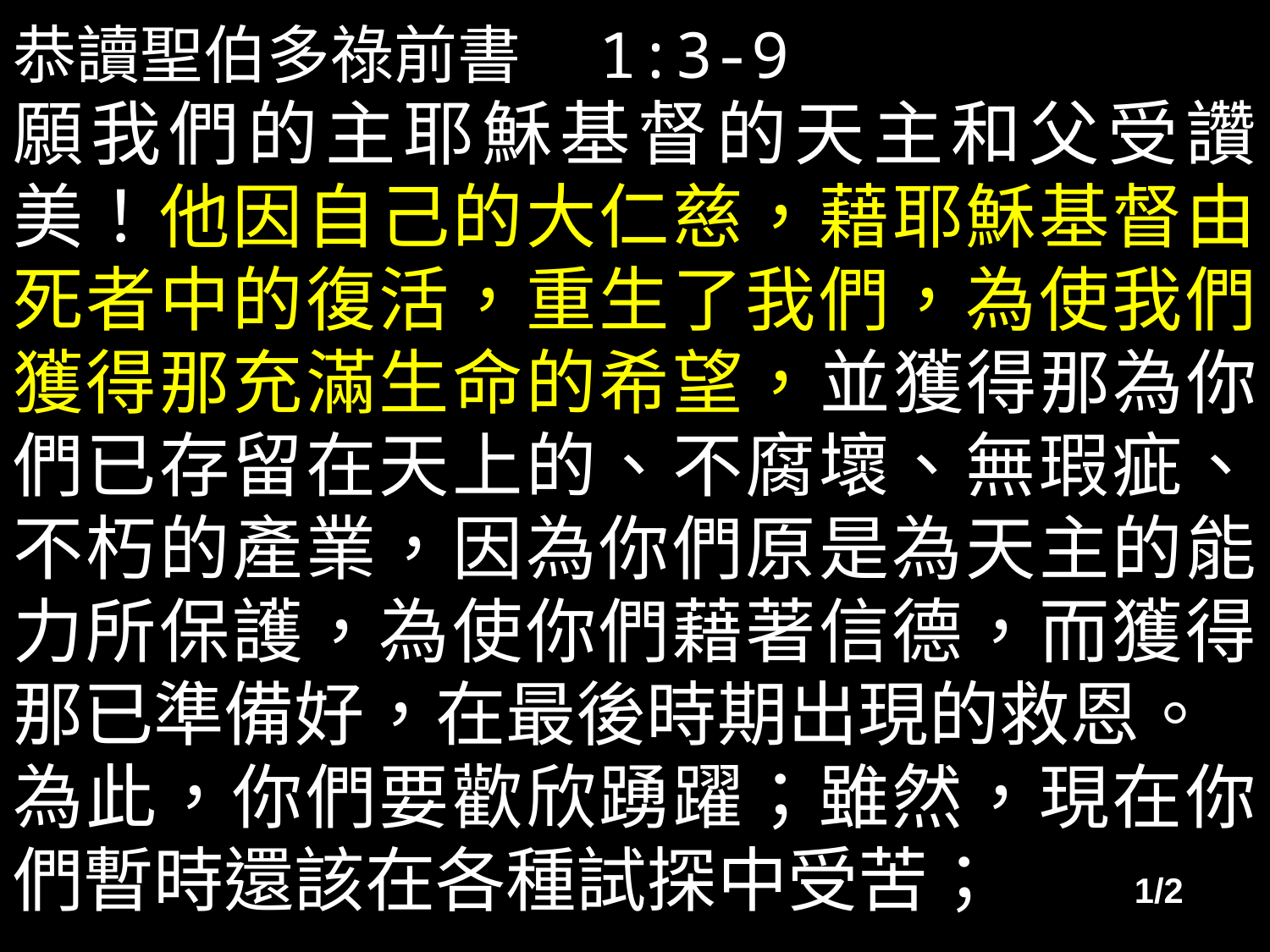

恭讀聖伯多祿前書　1:3-9
願我們的主耶穌基督的天主和父受讚美！他因自己的大仁慈，藉耶穌基督由死者中的復活，重生了我們，為使我們獲得那充滿生命的希望，並獲得那為你們已存留在天上的、不腐壞、無瑕疵、不朽的產業，因為你們原是為天主的能力所保護，為使你們藉著信德，而獲得那已準備好，在最後時期出現的救恩。
為此，你們要歡欣踴躍；雖然，現在你們暫時還該在各種試探中受苦；

1/2